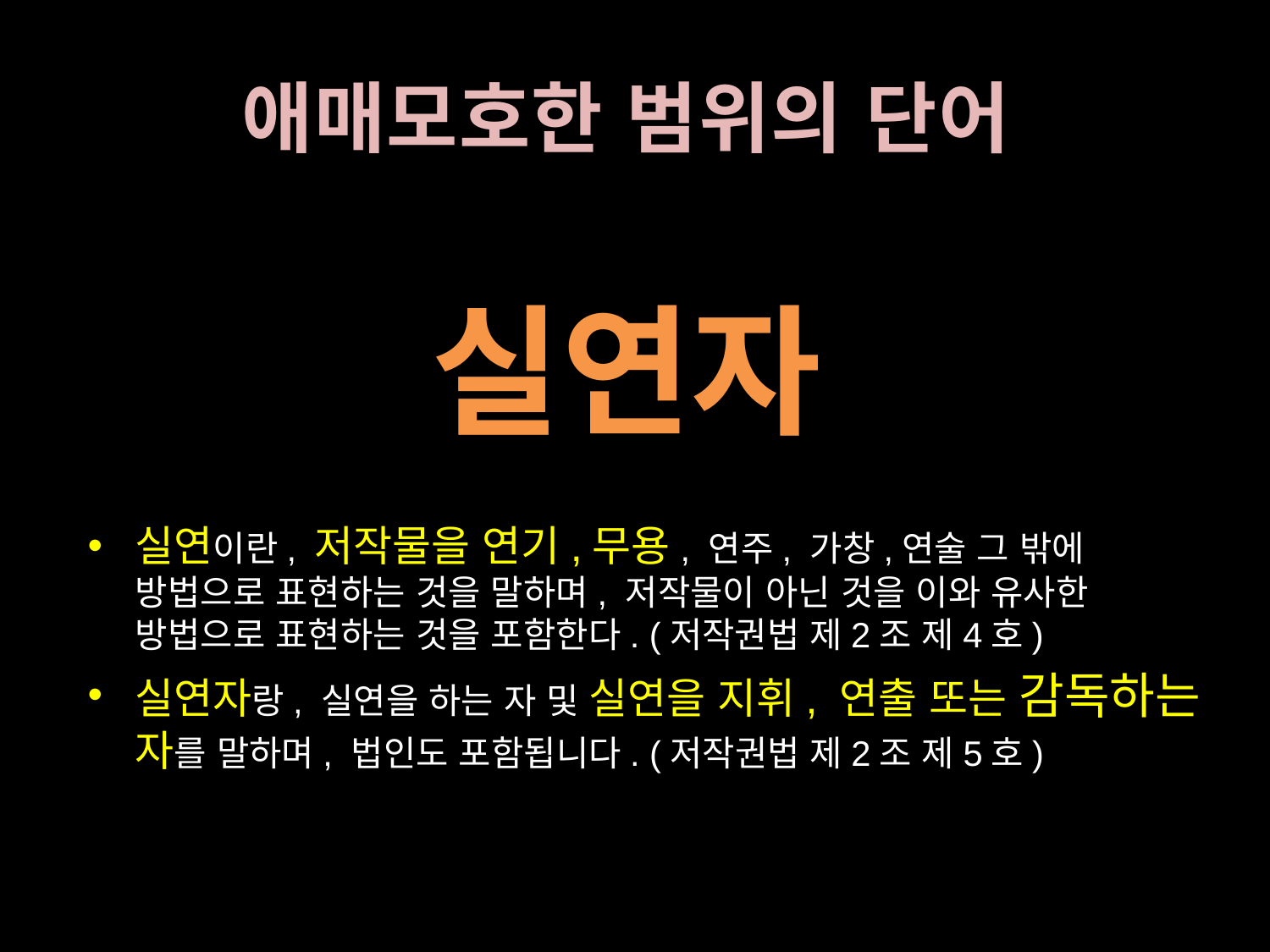

# 애매모호한 범위의 단어
실연자

실연이란, 저작물을 연기,무용, 연주, 가창,연술 그 밖에 방법으로 표현하는 것을 말하며, 저작물이 아닌 것을 이와 유사한 방법으로 표현하는 것을 포함한다. (저작권법 제2조 제4호)
실연자랑, 실연을 하는 자 및 실연을 지휘, 연출 또는 감독하는 자를 말하며, 법인도 포함됩니다. (저작권법 제2조 제5호)